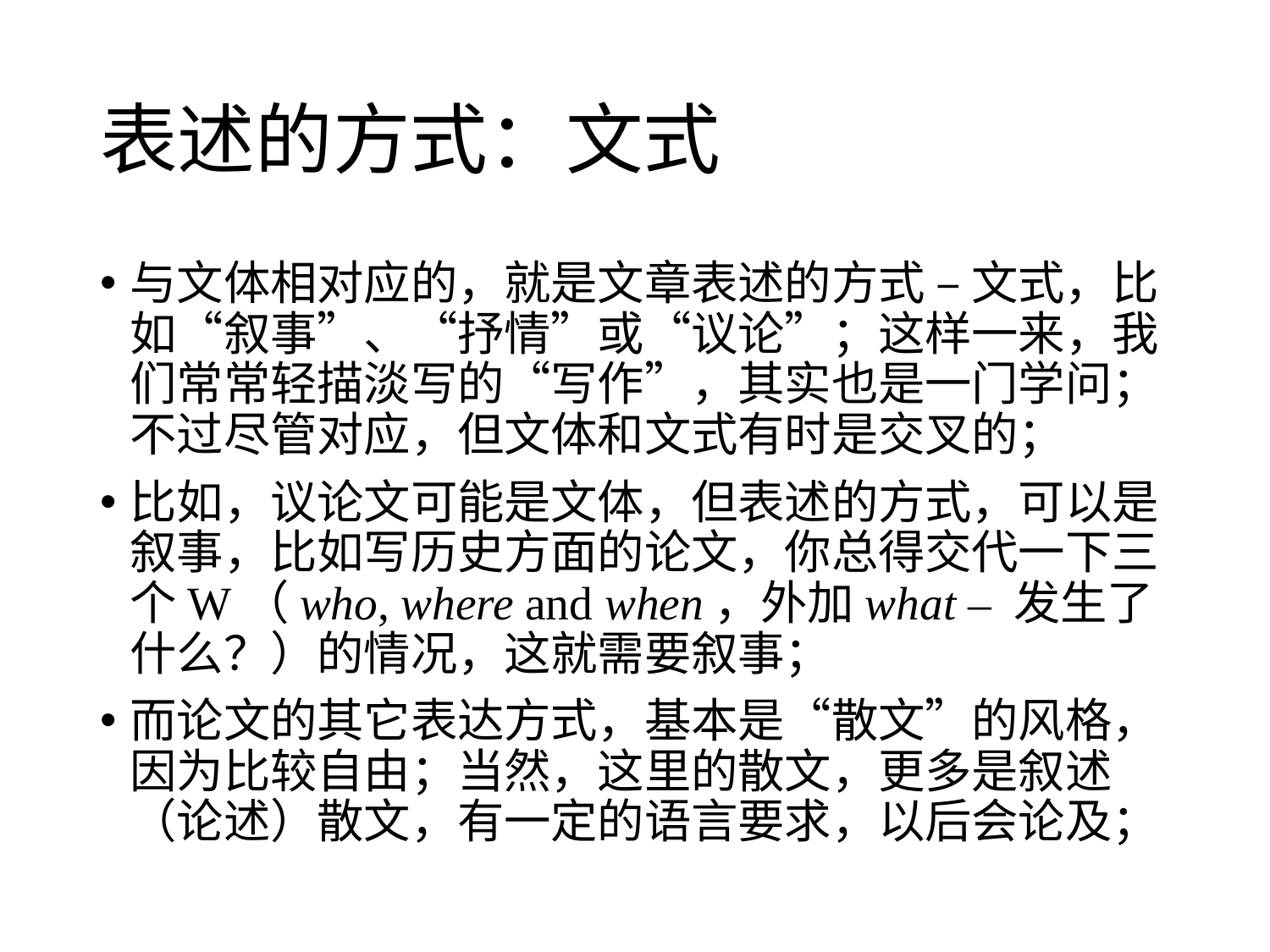

# 表述的方式：文式
与文体相对应的，就是文章表述的方式 – 文式，比如“叙事”、“抒情”或“议论”；这样一来，我们常常轻描淡写的“写作”，其实也是一门学问；不过尽管对应，但文体和文式有时是交叉的；
比如，议论文可能是文体，但表述的方式，可以是叙事，比如写历史方面的论文，你总得交代一下三个W（who, where and when，外加what – 发生了什么？）的情况，这就需要叙事；
而论文的其它表达方式，基本是“散文”的风格，因为比较自由；当然，这里的散文，更多是叙述（论述）散文，有一定的语言要求，以后会论及；